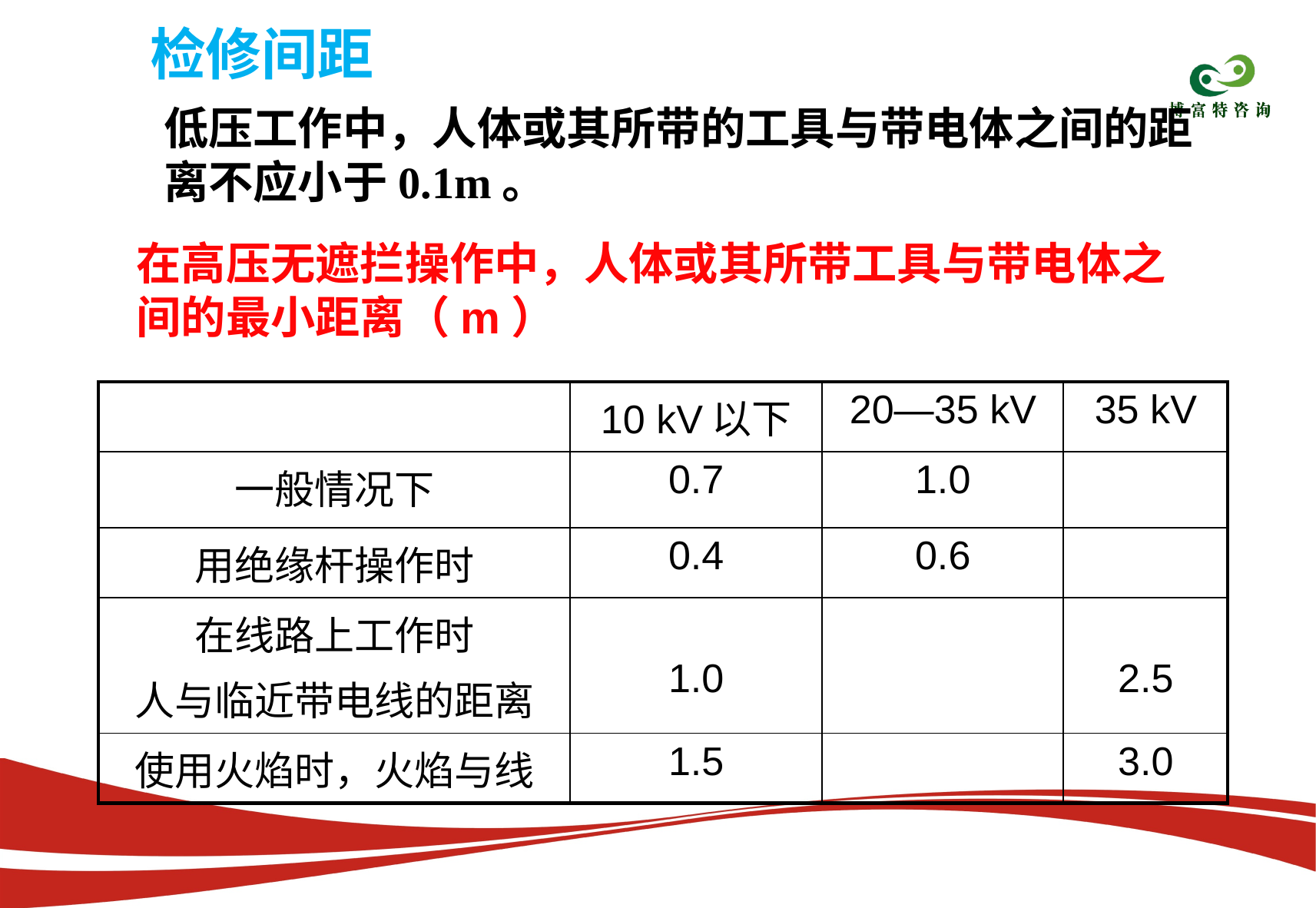

25
检修间距
低压工作中，人体或其所带的工具与带电体之间的距离不应小于0.1m。
在高压无遮拦操作中，人体或其所带工具与带电体之间的最小距离（m）
|  | 10 kV以下 | 20—35 kV | 35 kV |
| --- | --- | --- | --- |
| 一般情况下 | 0.7 | 1.0 |  |
| 用绝缘杆操作时 | 0.4 | 0.6 |  |
| 在线路上工作时 人与临近带电线的距离 | 1.0 |  | 2.5 |
| 使用火焰时，火焰与线 | 1.5 |  | 3.0 |